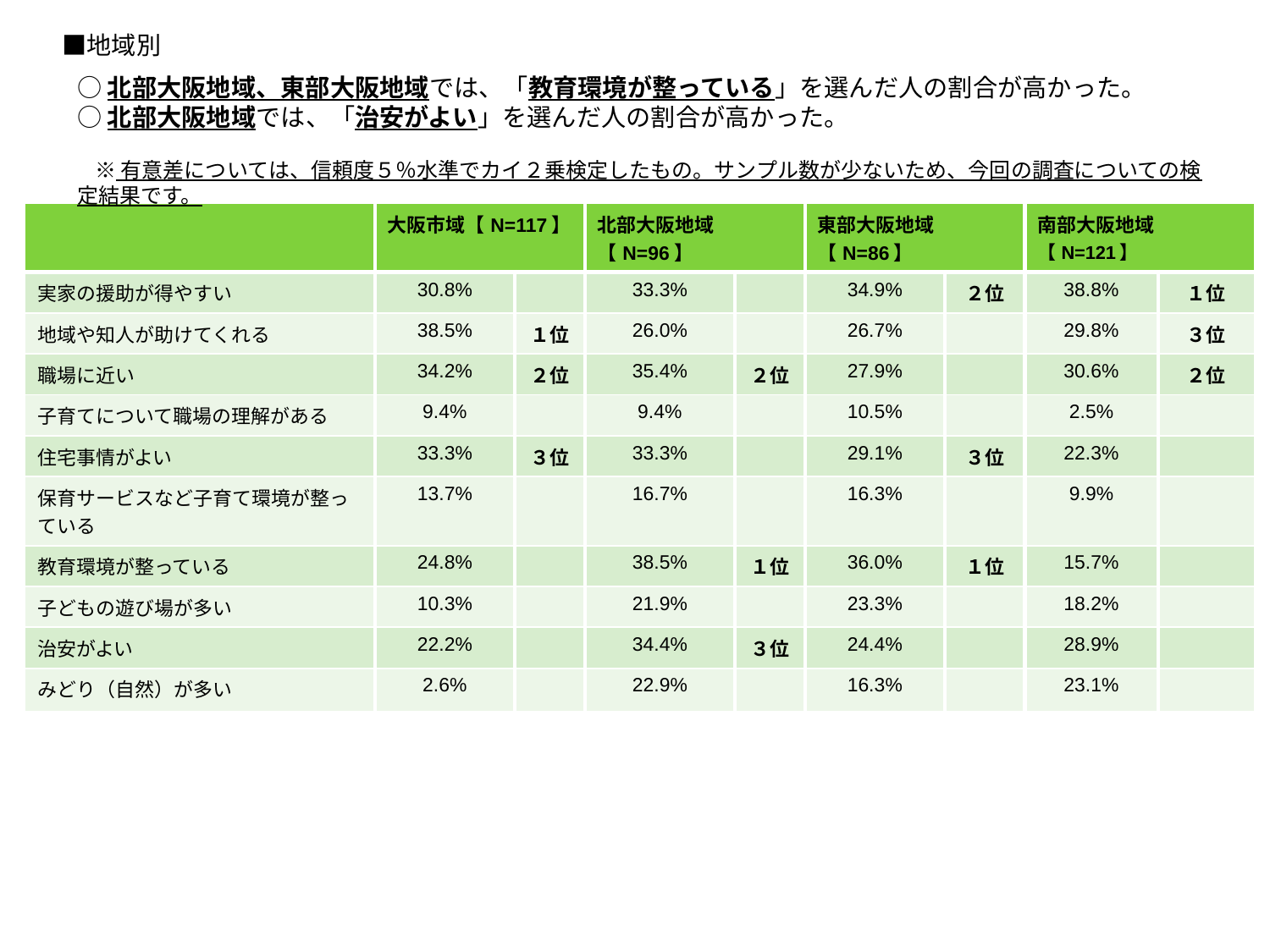

■地域別
　○ 北部大阪地域、東部大阪地域では、「教育環境が整っている」を選んだ人の割合が高かった。
　○ 北部大阪地域では、「治安がよい」を選んだ人の割合が高かった。

　　※ 有意差については、信頼度５％水準でカイ２乗検定したもの。サンプル数が少ないため、今回の調査についての検定結果です。
|  | 大阪市域【N=117】 |  | 北部大阪地域【N=96】 |  | 東部大阪地域【N=86】 |  | 南部大阪地域【N=121】 |  |
| --- | --- | --- | --- | --- | --- | --- | --- | --- |
| 実家の援助が得やすい | 30.8% |  | 33.3% |  | 34.9% | ２位 | 38.8% | １位 |
| 地域や知人が助けてくれる | 38.5% | １位 | 26.0% |  | 26.7% |  | 29.8% | ３位 |
| 職場に近い | 34.2% | ２位 | 35.4% | ２位 | 27.9% |  | 30.6% | ２位 |
| 子育てについて職場の理解がある | 9.4% |  | 9.4% |  | 10.5% |  | 2.5% |  |
| 住宅事情がよい | 33.3% | ３位 | 33.3% |  | 29.1% | ３位 | 22.3% |  |
| 保育サービスなど子育て環境が整っている | 13.7% |  | 16.7% |  | 16.3% |  | 9.9% |  |
| 教育環境が整っている | 24.8% |  | 38.5% | １位 | 36.0% | １位 | 15.7% |  |
| 子どもの遊び場が多い | 10.3% |  | 21.9% |  | 23.3% |  | 18.2% |  |
| 治安がよい | 22.2% |  | 34.4% | ３位 | 24.4% |  | 28.9% |  |
| みどり（自然）が多い | 2.6% |  | 22.9% |  | 16.3% |  | 23.1% |  |